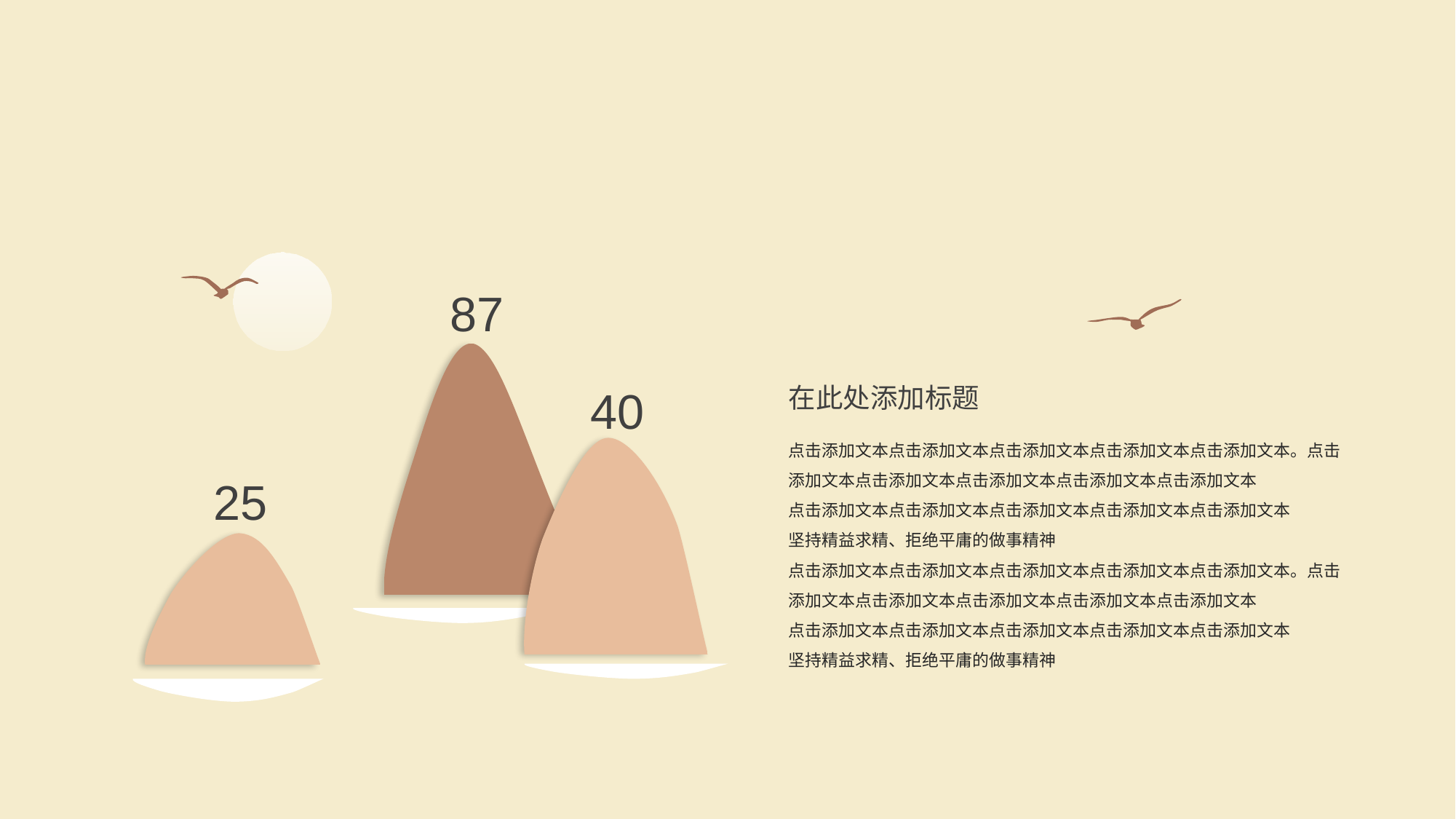

87

40

在此处添加标题
点击添加文本点击添加文本点击添加文本点击添加文本点击添加文本。点击添加文本点击添加文本点击添加文本点击添加文本点击添加文本
点击添加文本点击添加文本点击添加文本点击添加文本点击添加文本
坚持精益求精、拒绝平庸的做事精神
点击添加文本点击添加文本点击添加文本点击添加文本点击添加文本。点击添加文本点击添加文本点击添加文本点击添加文本点击添加文本
点击添加文本点击添加文本点击添加文本点击添加文本点击添加文本
坚持精益求精、拒绝平庸的做事精神

25